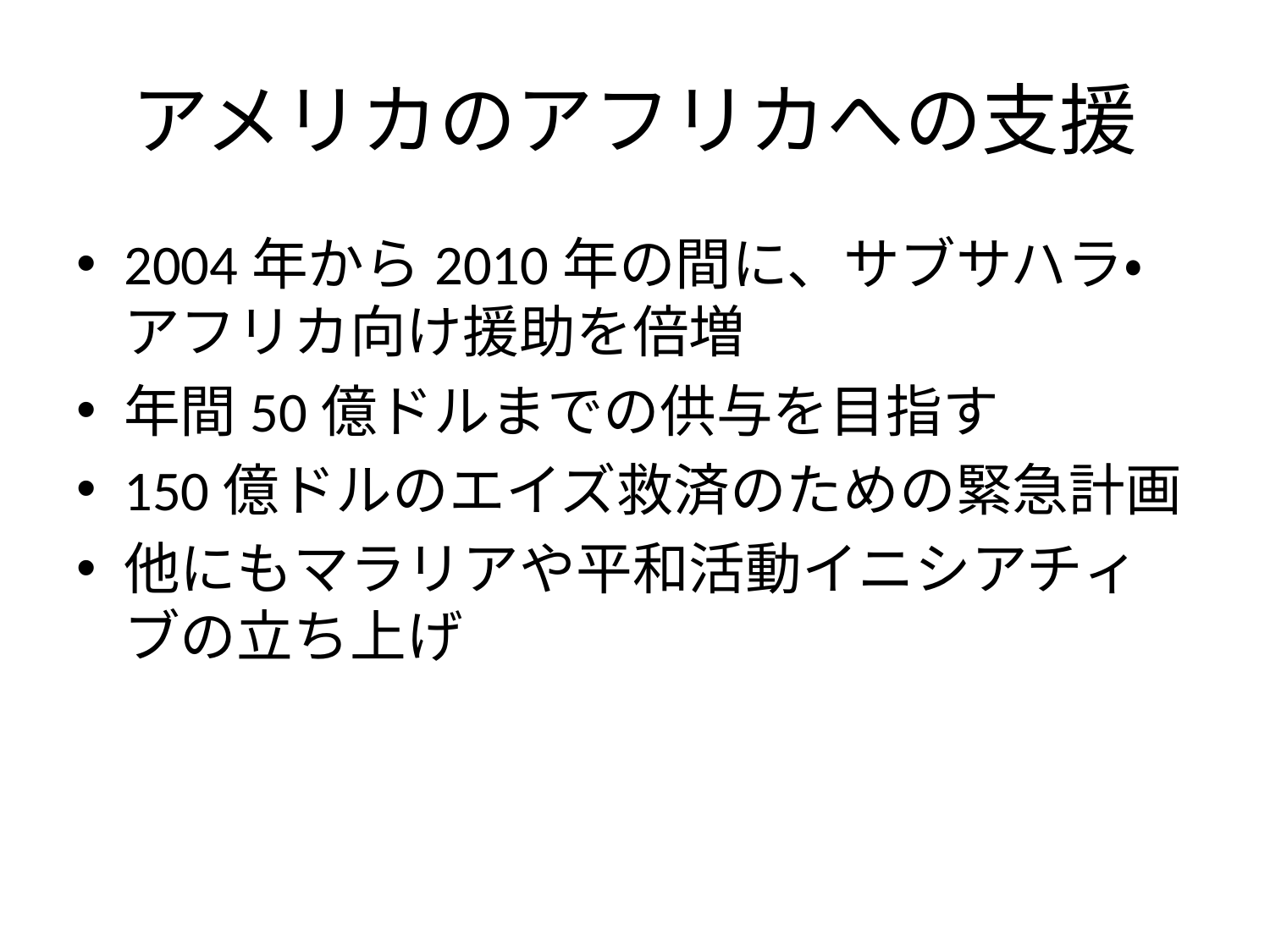

# アメリカのアフリカへの支援
2004年から2010年の間に、サブサハラ・アフリカ向け援助を倍増
年間50億ドルまでの供与を目指す
150億ドルのエイズ救済のための緊急計画
他にもマラリアや平和活動イニシアチィブの立ち上げ